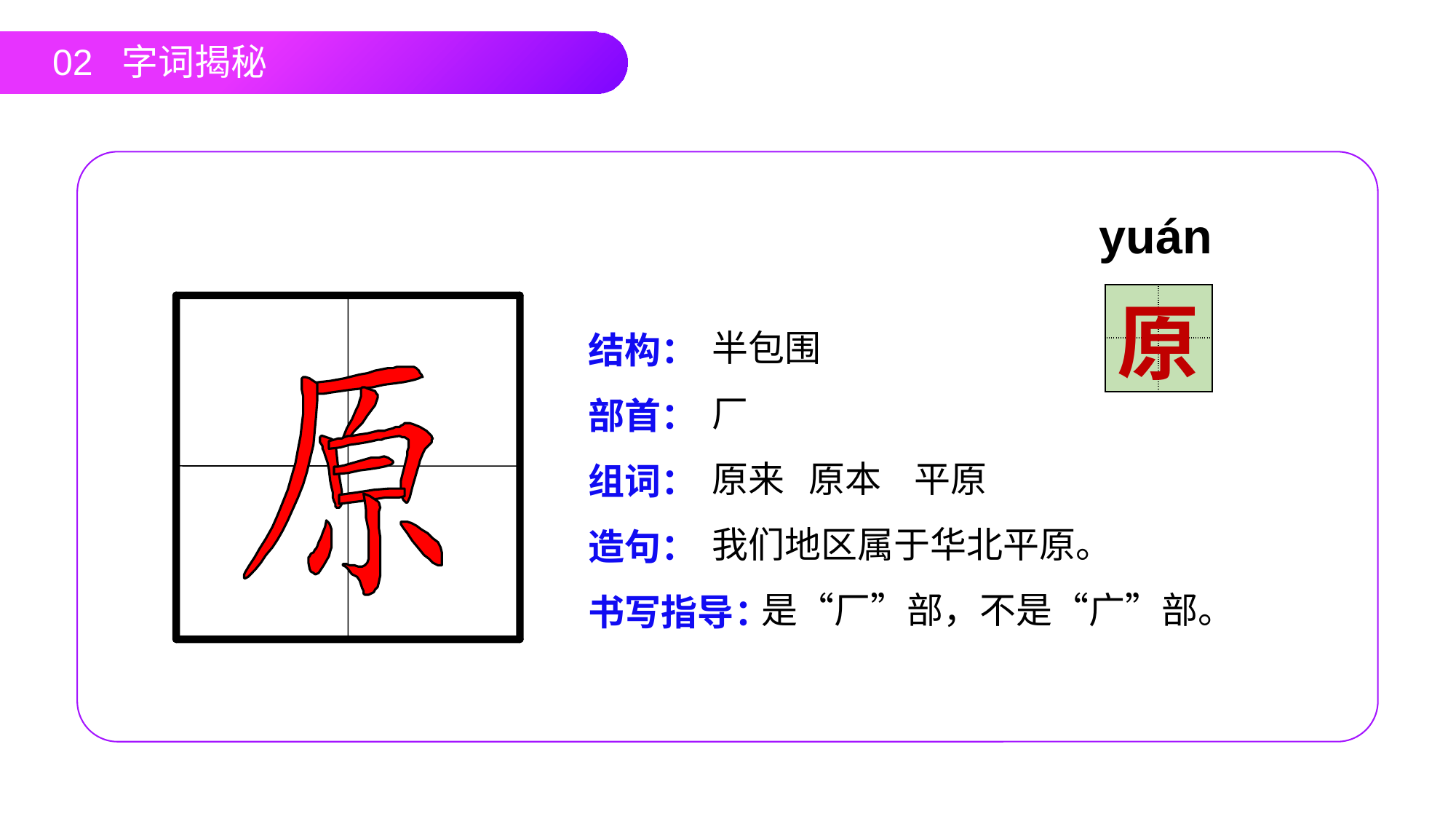

02  字词揭秘
yuán
|  |  |
| --- | --- |
|  |  |
原

半包围
厂
原来   原本    平原
我们地区属于华北平原。
     是“厂”部，不是“广”部。
结构：
部首：
组词：
造句：
书写指导：